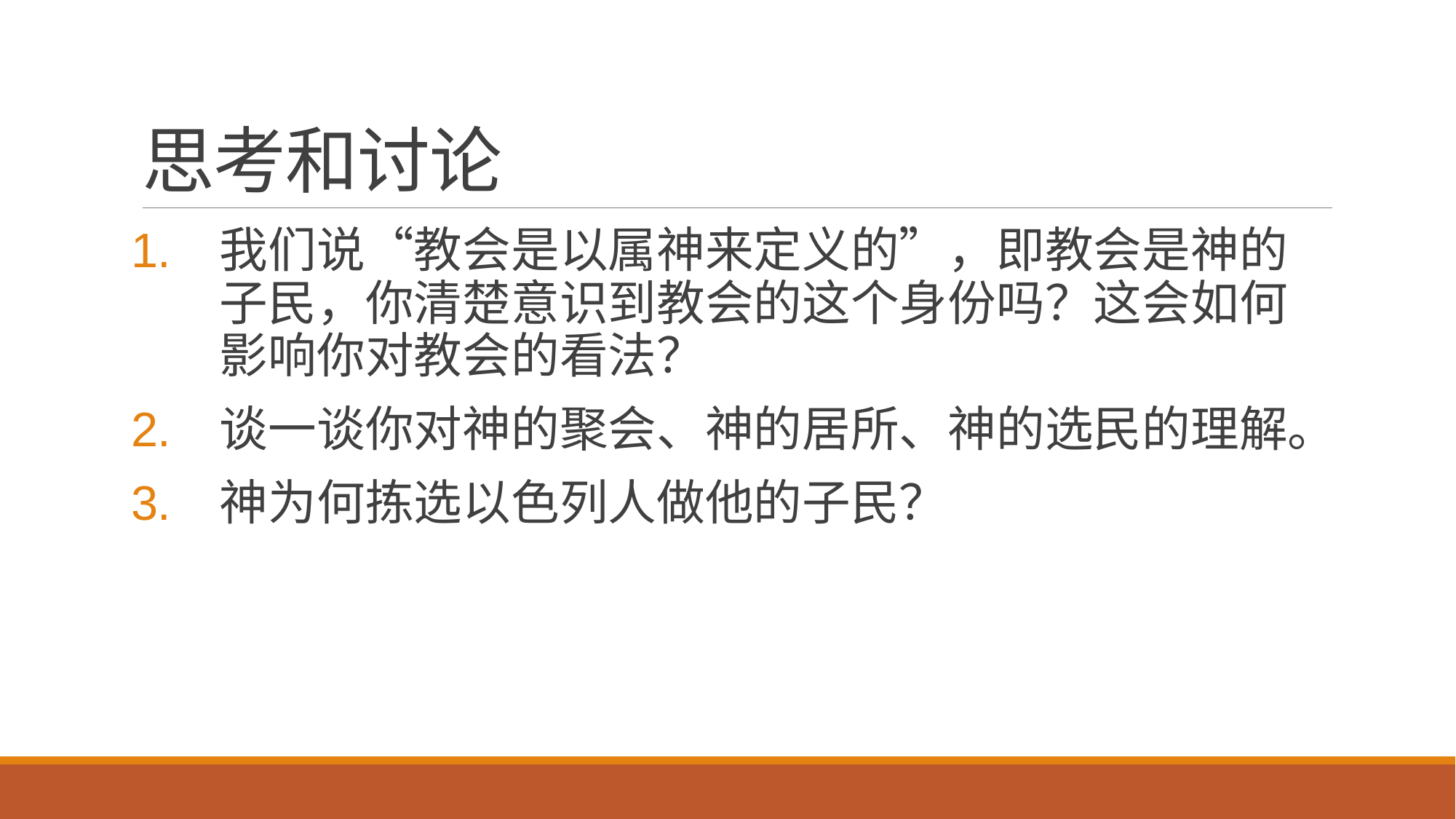

# 思考和讨论
我们说“教会是以属神来定义的”，即教会是神的子民，你清楚意识到教会的这个身份吗？这会如何影响你对教会的看法？
谈一谈你对神的聚会、神的居所、神的选民的理解。
神为何拣选以色列人做他的子民？